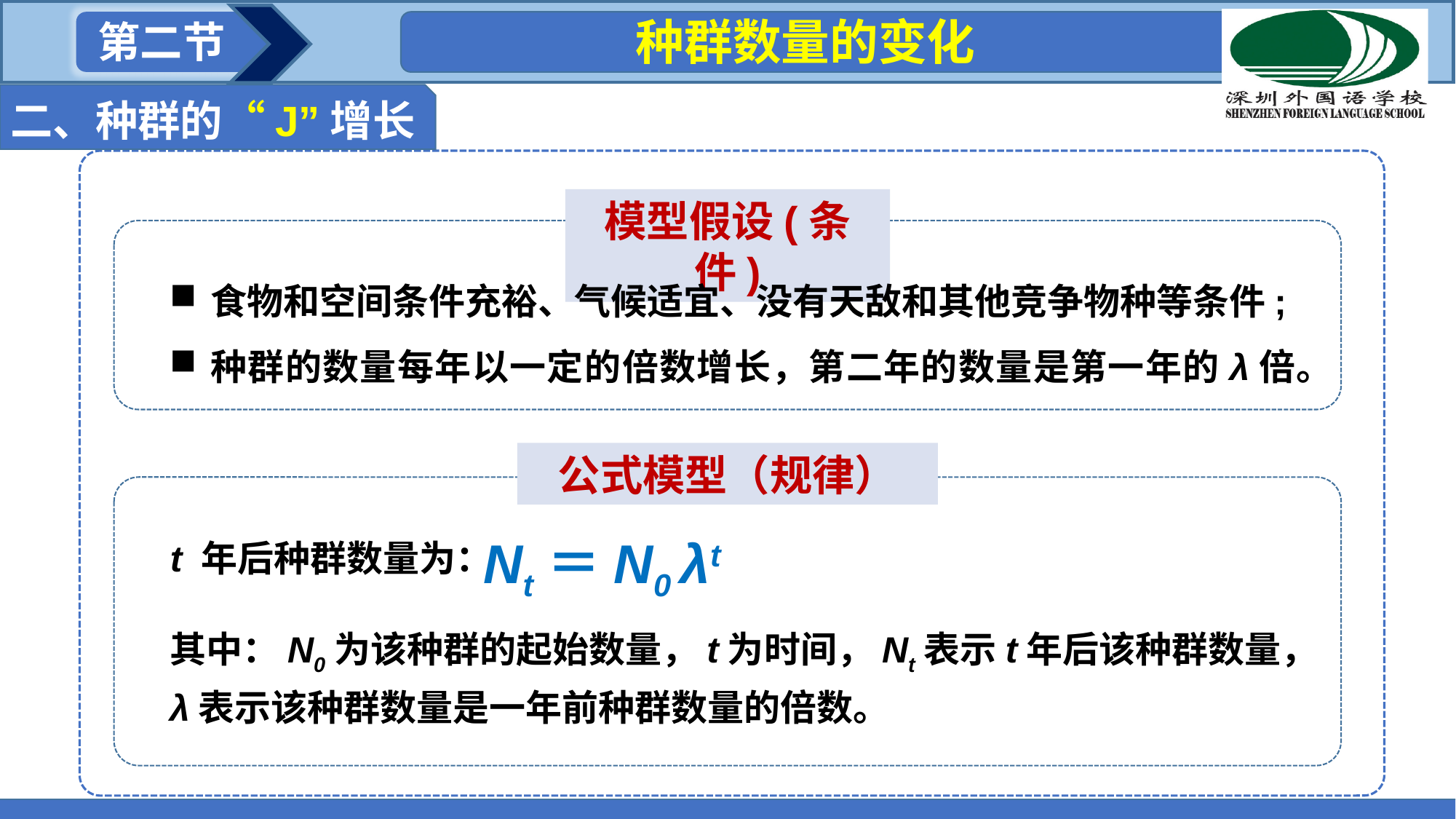

种群数量的变化
第二节
二、种群的“J”增长

模型假设(条件)

食物和空间条件充裕、气候适宜、没有天敌和其他竞争物种等条件;
种群的数量每年以一定的倍数增长，第二年的数量是第一年的λ倍。
公式模型（规律）

t 年后种群数量为：
Nt＝N0 λt
其中：N0为该种群的起始数量，t为时间，Nt表示t年后该种群数量，λ表示该种群数量是一年前种群数量的倍数。